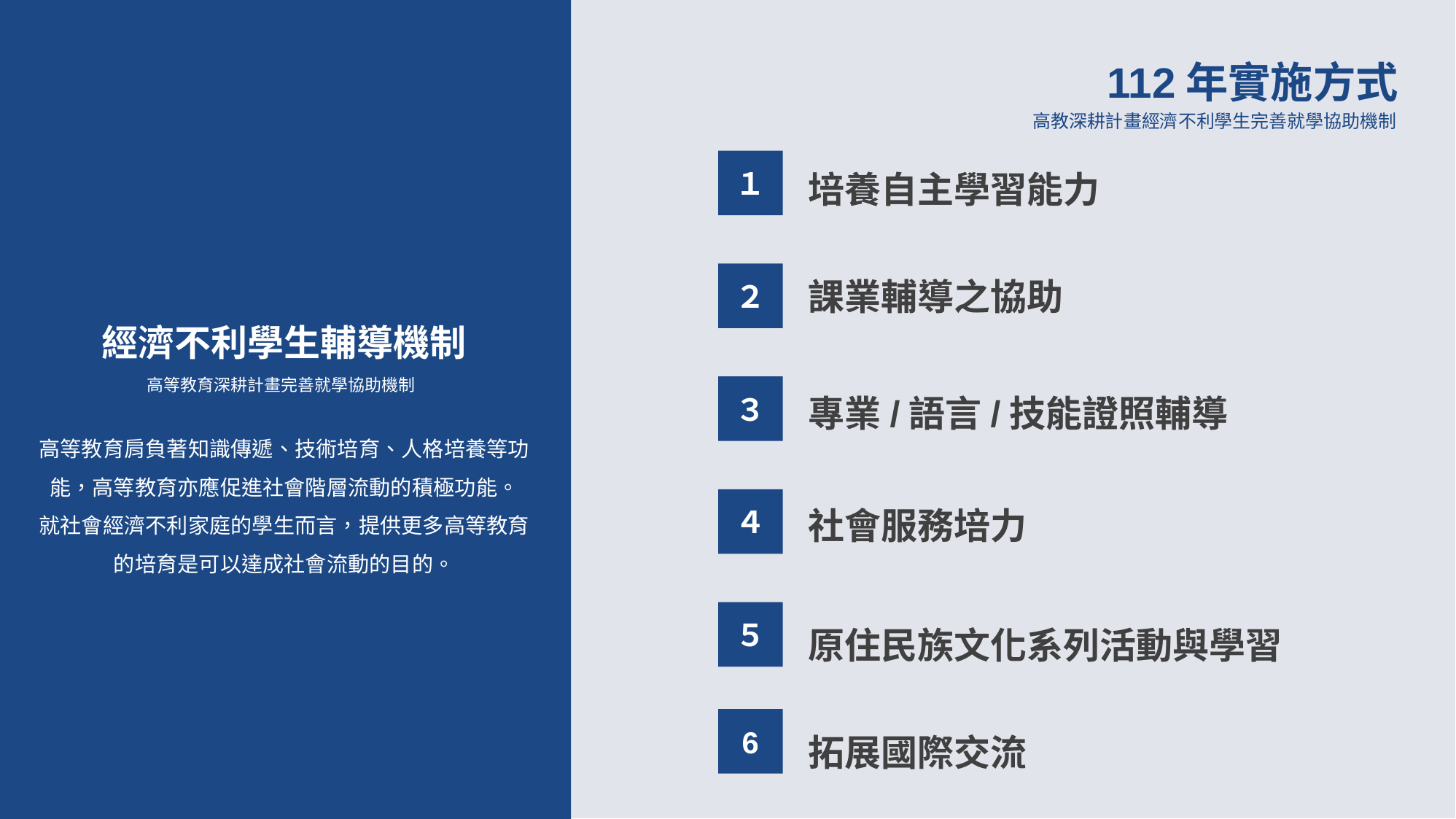

112年實施方式
高教深耕計畫經濟不利學生完善就學協助機制

培養自主學習能力
１
２
課業輔導之協助
經濟不利學生輔導機制
高等教育深耕計畫完善就學協助機制
專業/語言/技能證照輔導
３
高等教育肩負著知識傳遞、技術培育、人格培養等功能，高等教育亦應促進社會階層流動的積極功能。
就社會經濟不利家庭的學生而言，提供更多高等教育的培育是可以達成社會流動的目的。
社會服務培力
４
原住民族文化系列活動與學習
５
拓展國際交流
6